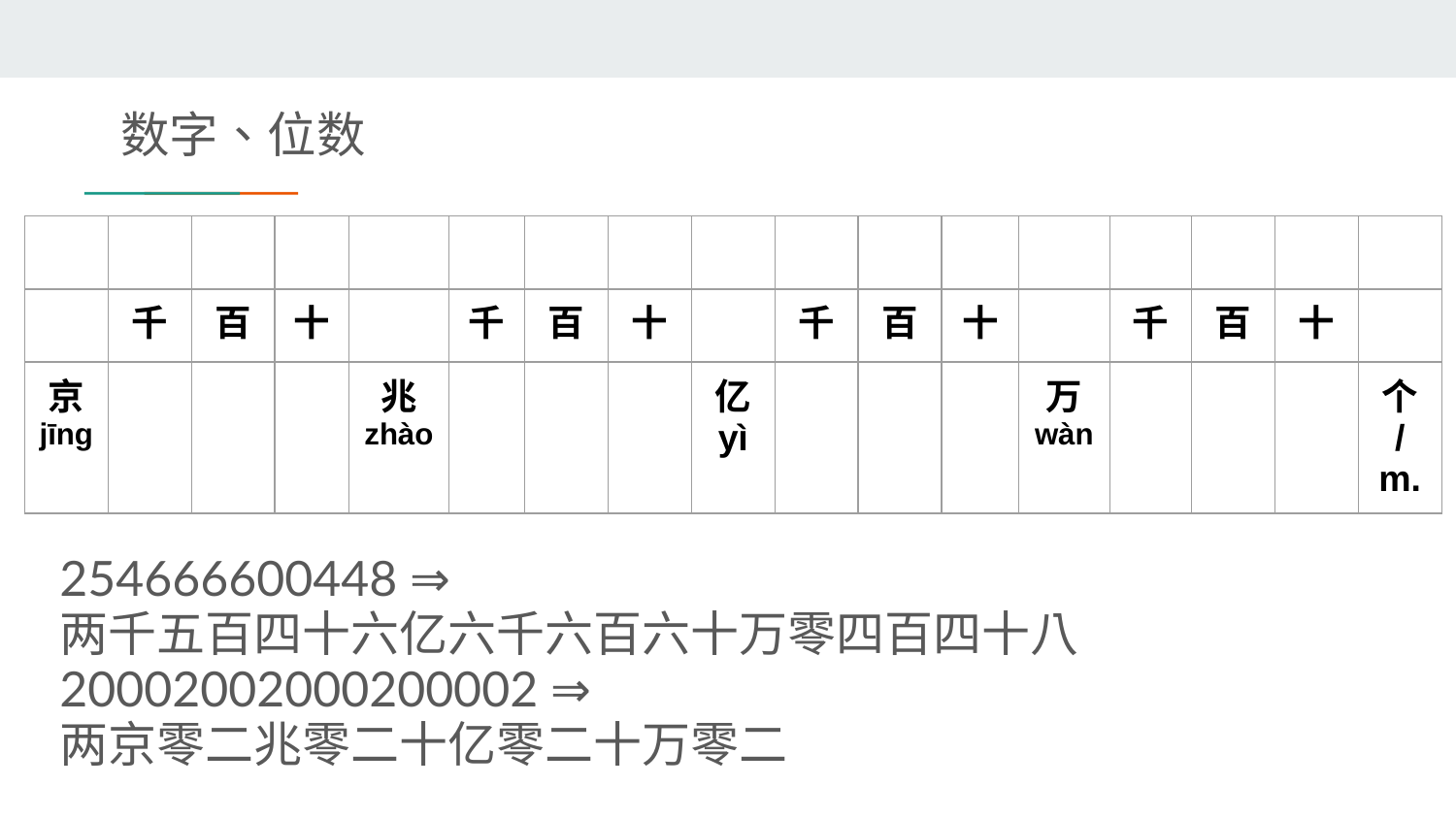

# 数字、位数

|  |  |  |  |  |  |  |  |  |  |  |  |  |  |  |  |  |
| --- | --- | --- | --- | --- | --- | --- | --- | --- | --- | --- | --- | --- | --- | --- | --- | --- |
|  | 千 | 百 | 十 |  | 千 | 百 | 十 |  | 千 | 百 | 十 |  | 千 | 百 | 十 |  |
| 京 jīng |  |  |  | 兆 zhào |  |  |  | 亿 yì |  |  |  | 万 wàn |  |  |  | 个 / m. |
254666600448 ⇒
两千五百四十六亿六千六百六十万零四百四十八
20002002000200002 ⇒
两京零二兆零二十亿零二十万零二